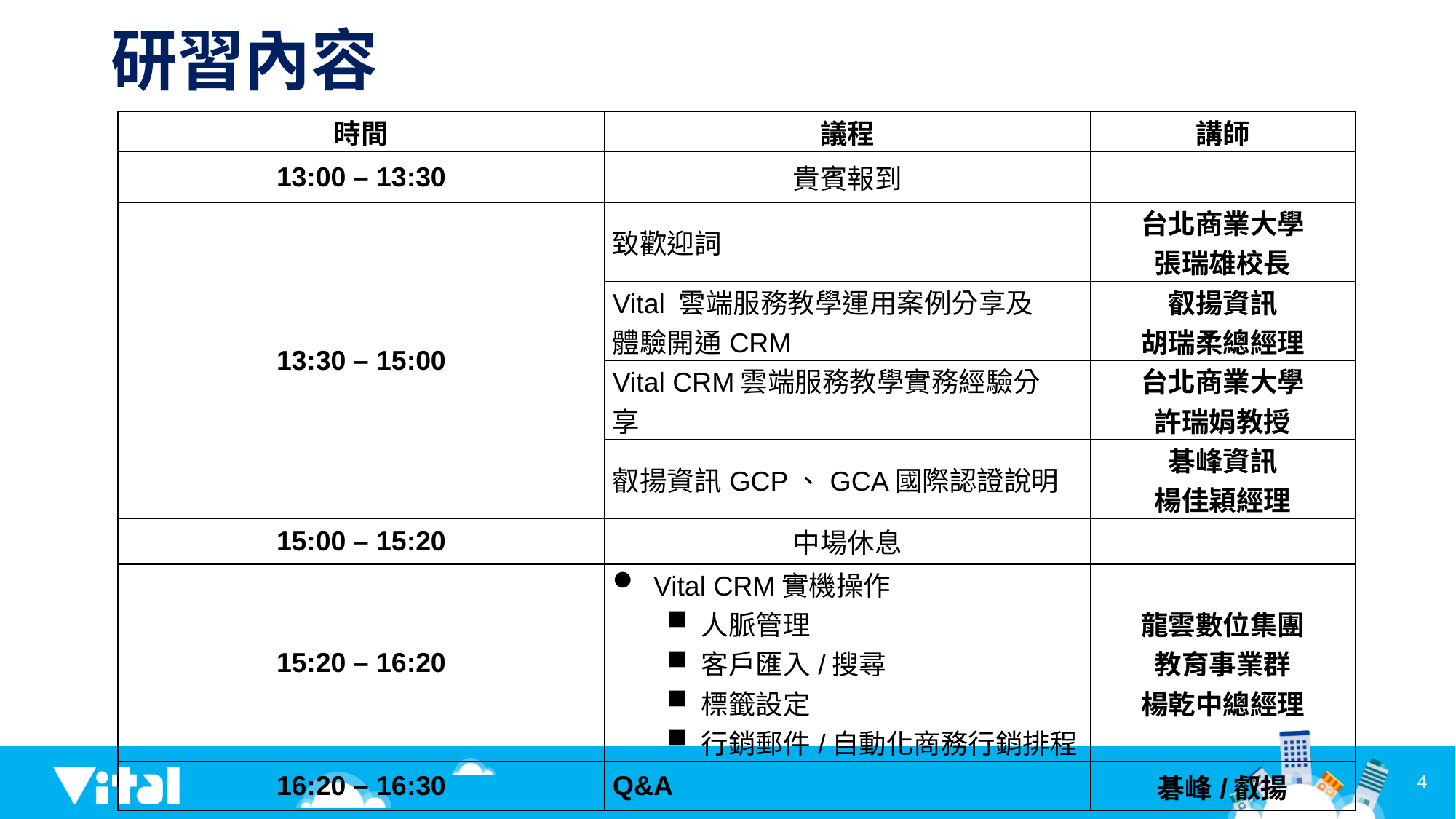

# 研習內容
| 時間 | 議程 | 講師 |
| --- | --- | --- |
| 13:00 – 13:30 | 貴賓報到 |  |
| 13:30 – 15:00 | 致歡迎詞 | 台北商業大學 張瑞雄校長 |
|  | Vital 雲端服務教學運用案例分享及 體驗開通CRM | 叡揚資訊 胡瑞柔總經理 |
|  | Vital CRM雲端服務教學實務經驗分享 | 台北商業大學 許瑞娟教授 |
|  | 叡揚資訊GCP、GCA國際認證說明 | 碁峰資訊 楊佳穎經理 |
| 15:00 – 15:20 | 中場休息 |  |
| 15:20 – 16:20 | Vital CRM實機操作 人脈管理 客戶匯入/搜尋 標籤設定 行銷郵件/自動化商務行銷排程 | 龍雲數位集團 教育事業群 楊乾中總經理 |
| 16:20 – 16:30 | Q&A | 碁峰/叡揚 |
4